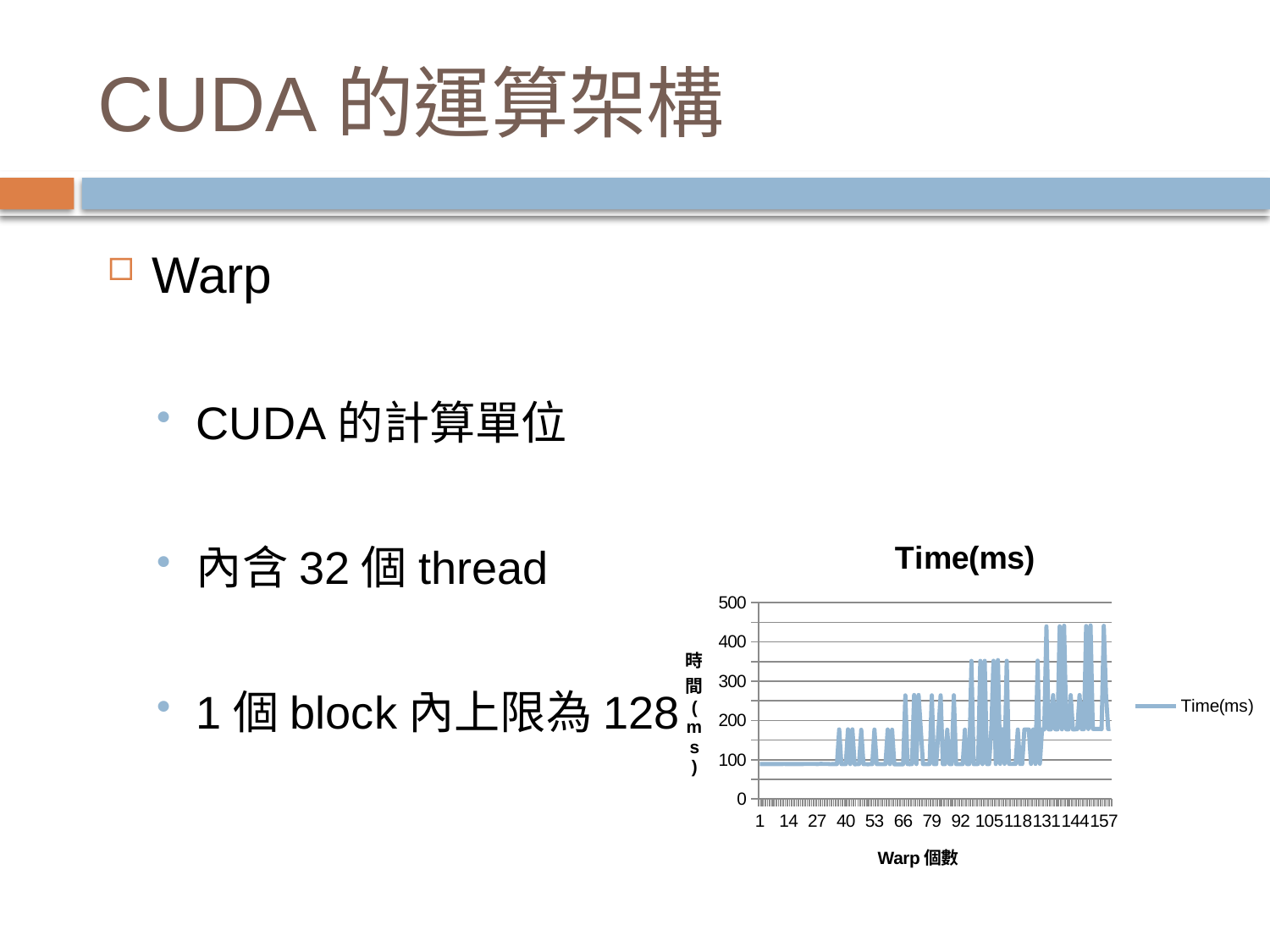

# CUDA的運算架構
Warp

CUDA的計算單位

內含32個thread

1個block內上限為128

### Chart:

| Category |  |
|---|---|
| 1 | 88.936 |
| 2 | 88.936 |
| 3 | 88.93700000000003 |
| 4 | 88.936 |
| 5 | 88.936 |
| 6 | 88.96700000000003 |
| 7 | 88.968 |
| 8 | 89.008 |
| 9 | 89.10799999999999 |
| 10 | 89.15499999999999 |
| 11 | 89.15399999999998 |
| 12 | 89.16999999999999 |
| 13 | 89.13899999999998 |
| 14 | 89.15399999999998 |
| 15 | 88.92 |
| 16 | 88.921 |
| 17 | 88.936 |
| 18 | 88.936 |
| 19 | 88.95200000000001 |
| 20 | 88.998 |
| 21 | 89.18599999999998 |
| 22 | 89.20200000000001 |
| 23 | 89.201 |
| 24 | 89.37299999999995 |
| 25 | 89.341 |
| 26 | 89.357 |
| 27 | 89.03 |
| 28 | 89.38799999999999 |
| 29 | 89.435 |
| 30 | 89.17099999999998 |
| 31 | 89.18599999999998 |
| 32 | 89.18599999999998 |
| 33 | 88.78 |
| 34 | 88.936 |
| 35 | 88.93700000000003 |
| 36 | 88.904 |
| 37 | 177.061 |
| 38 | 88.85799999999999 |
| 39 | 89.014 |
| 40 | 88.89 |
| 41 | 177.186 |
| 42 | 88.95200000000001 |
| 43 | 177.21699999999998 |
| 44 | 88.368 |
| 45 | 88.832 |
| 46 | 88.789 |
| 47 | 176.288 |
| 48 | 88.731 |
| 49 | 88.822 |
| 50 | 88.462 |
| 51 | 88.795 |
| 52 | 88.725 |
| 53 | 176.751 |
| 54 | 88.71000000000002 |
| 55 | 88.919 |
| 56 | 88.728 |
| 57 | 88.795 |
| 58 | 88.77799999999999 |
| 59 | 176.874 |
| 60 | 88.794 |
| 61 | 176.339 |
| 62 | 88.387 |
| 63 | 88.575 |
| 64 | 88.368 |
| 65 | 88.572 |
| 66 | 88.517 |
| 67 | 263.834 |
| 68 | 88.94500000000001 |
| 69 | 88.56500000000001 |
| 70 | 88.921 |
| 71 | 264.91999999999933 |
| 72 | 88.923 |
| 73 | 264.872 |
| 74 | 176.923 |
| 75 | 88.973 |
| 76 | 88.969 |
| 77 | 89.017 |
| 78 | 89.051 |
| 79 | 264.017 |
| 80 | 88.718 |
| 81 | 88.70200000000001 |
| 82 | 176.312 |
| 83 | 264.01599999999934 |
| 84 | 88.764 |
| 85 | 88.78 |
| 86 | 176.42100000000033 |
| 87 | 88.936 |
| 88 | 88.81200000000001 |
| 89 | 264.1259999999997 |
| 90 | 88.796 |
| 91 | 88.78 |
| 92 | 88.811 |
| 93 | 88.905 |
| 94 | 176.453 |
| 95 | 88.921 |
| 96 | 88.983 |
| 97 | 351.6420000000007 |
| 98 | 88.921 |
| 99 | 88.905 |
| 100 | 89.221 |
| 101 | 351.6420000000007 |
| 102 | 88.983 |
| 103 | 351.7049999999999 |
| 104 | 89.014 |
| 105 | 89.093 |
| 106 | 176.562 |
| 107 | 351.8450000000001 |
| 108 | 89.045 |
| 109 | 353.608 |
| 110 | 89.48200000000001 |
| 111 | 177.639 |
| 112 | 89.607 |
| 113 | 351.8759999999997 |
| 114 | 89.561 |
| 115 | 89.187 |
| 116 | 89.56 |
| 117 | 89.248 |
| 118 | 176.702 |
| 119 | 89.263 |
| 120 | 89.27899999999998 |
| 121 | 176.999 |
| 122 | 176.78 |
| 123 | 177.015 |
| 124 | 89.34200000000001 |
| 125 | 176.999 |
| 126 | 89.32599999999998 |
| 127 | 352.23499999999933 |
| 128 | 89.797 |
| 129 | 177.061 |
| 130 | 177.0 |
| 131 | 439.44 |
| 132 | 177.09300000000002 |
| 133 | 177.077 |
| 134 | 264.4529999999997 |
| 135 | 177.529 |
| 136 | 177.186 |
| 137 | 439.6420000000007 |
| 138 | 177.3580000000004 |
| 139 | 441.23399999999884 |
| 140 | 177.56 |
| 141 | 177.137 |
| 142 | 264.4869999999989 |
| 143 | 177.171 |
| 144 | 177.345 |
| 145 | 178.065 |
| 146 | 264.76599999999934 |
| 147 | 177.624 |
| 148 | 177.83100000000007 |
| 149 | 440.4409999999997 |
| 150 | 178.317 |
| 151 | 441.9069999999989 |
| 152 | 178.52700000000004 |
| 153 | 178.40900000000002 |
| 154 | 178.43300000000002 |
| 155 | 178.52200000000033 |
| 156 | 177.761 |
| 157 | 440.889 |
| 158 | 265.958 |
| 159 | 177.97 |
| 160 | 178.371 |